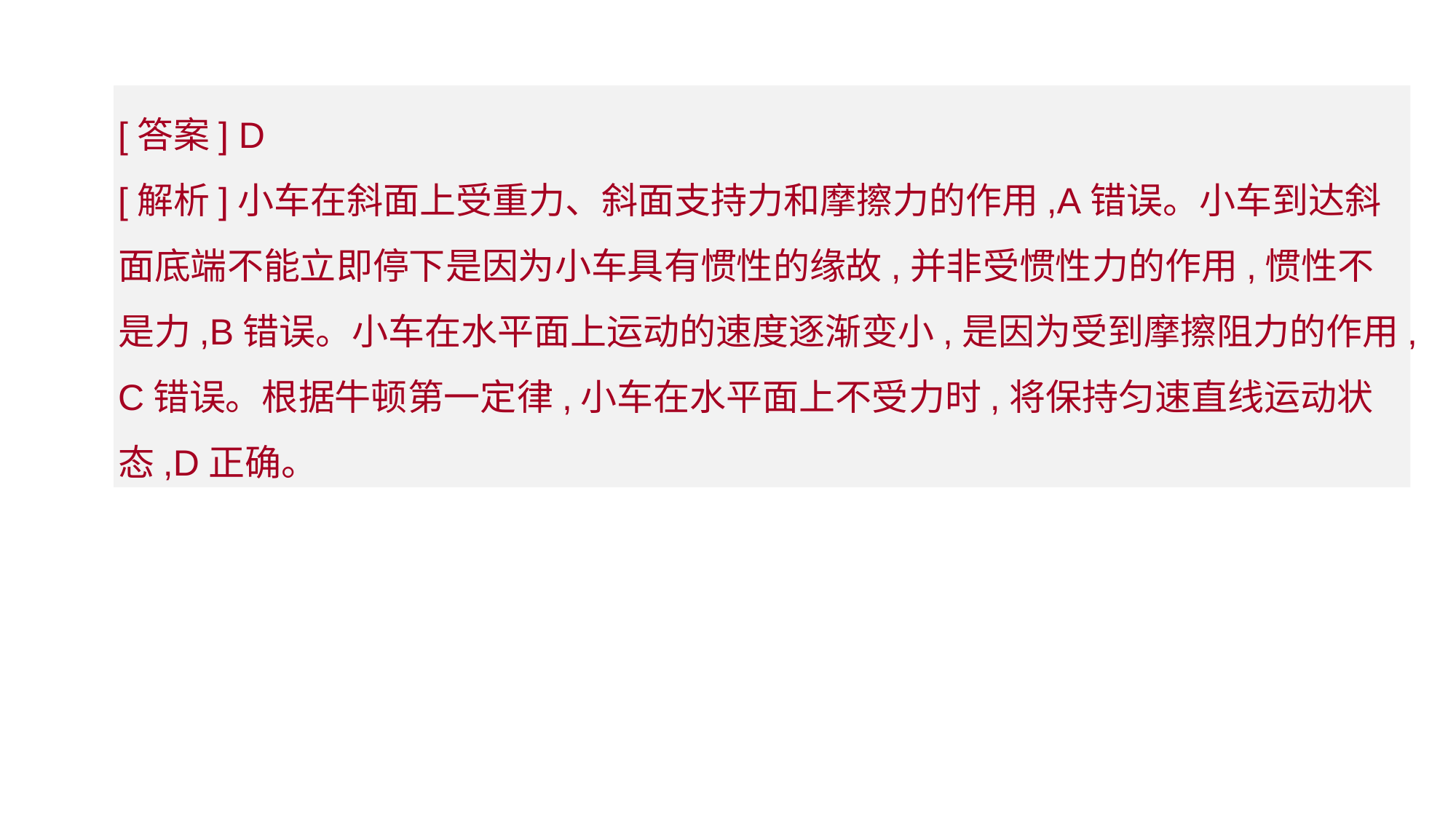

[答案] D
[解析]小车在斜面上受重力、斜面支持力和摩擦力的作用,A错误。小车到达斜面底端不能立即停下是因为小车具有惯性的缘故,并非受惯性力的作用,惯性不是力,B错误。小车在水平面上运动的速度逐渐变小,是因为受到摩擦阻力的作用,C错误。根据牛顿第一定律,小车在水平面上不受力时,将保持匀速直线运动状态,D正确。